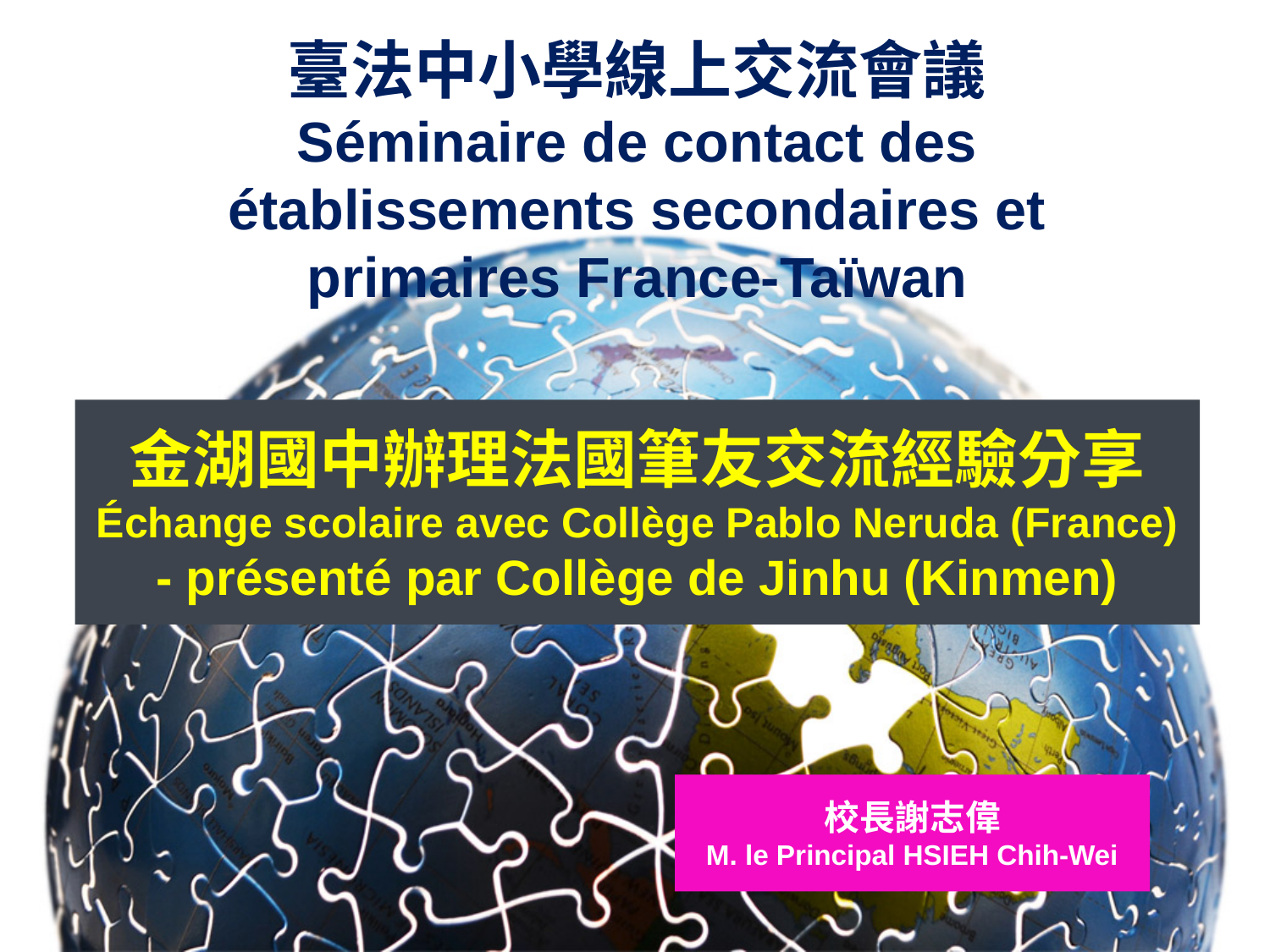

臺法中小學線上交流會議
Séminaire de contact des établissements secondaires et primaires France-Taïwan
金湖國中辦理法國筆友交流經驗分享
Échange scolaire avec Collège Pablo Neruda (France)
- présenté par Collège de Jinhu (Kinmen)
校長謝志偉
M. le Principal HSIEH Chih-Wei